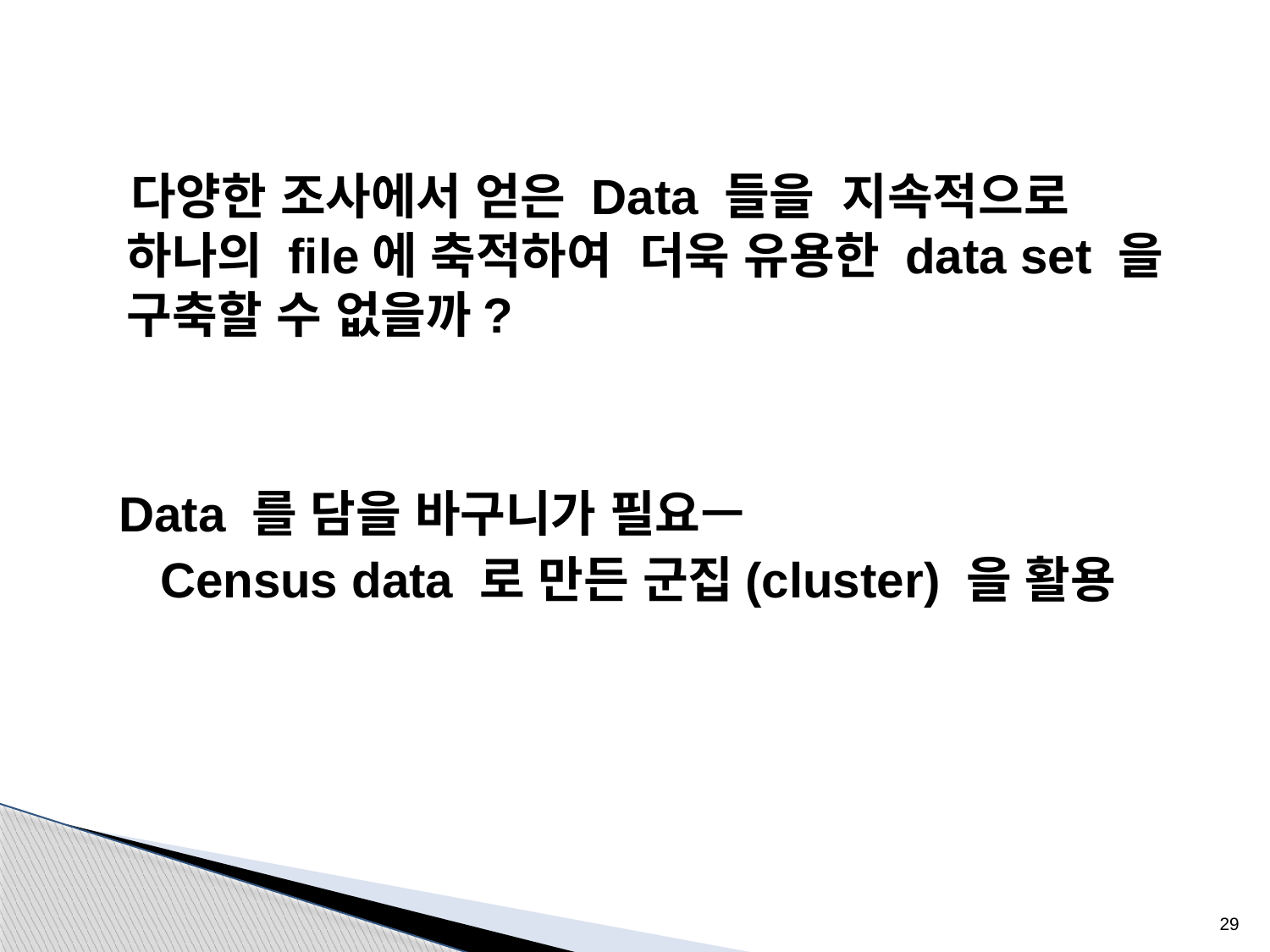

#
  다양한 조사에서 얻은 Data 들을  지속적으로 하나의 file에 축적하여  더욱 유용한 data set 을 구축할 수 없을까?

  Data 를 담을 바구니가 필요—
     Census data 로 만든 군집(cluster) 을 활용

29